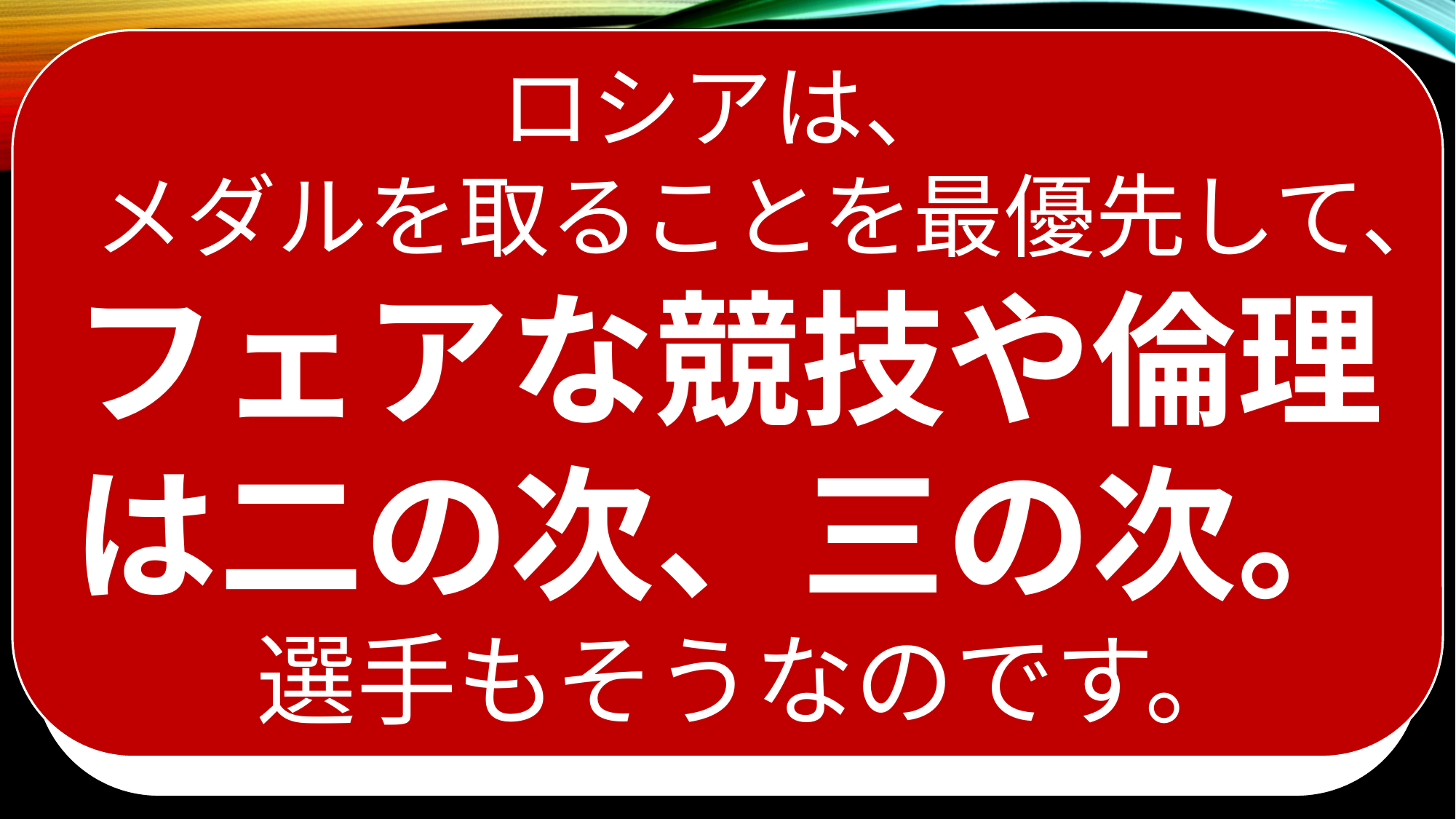

ロシアは、
メダルを取ることを最優先して、フェアな競技や倫理は二の次、三の次。
 選手もそうなのです。
ユリア・ステバノワ選手ら夫妻が
ロシアの国家ぐるみのドーピングを告白するインタビューの画像
#